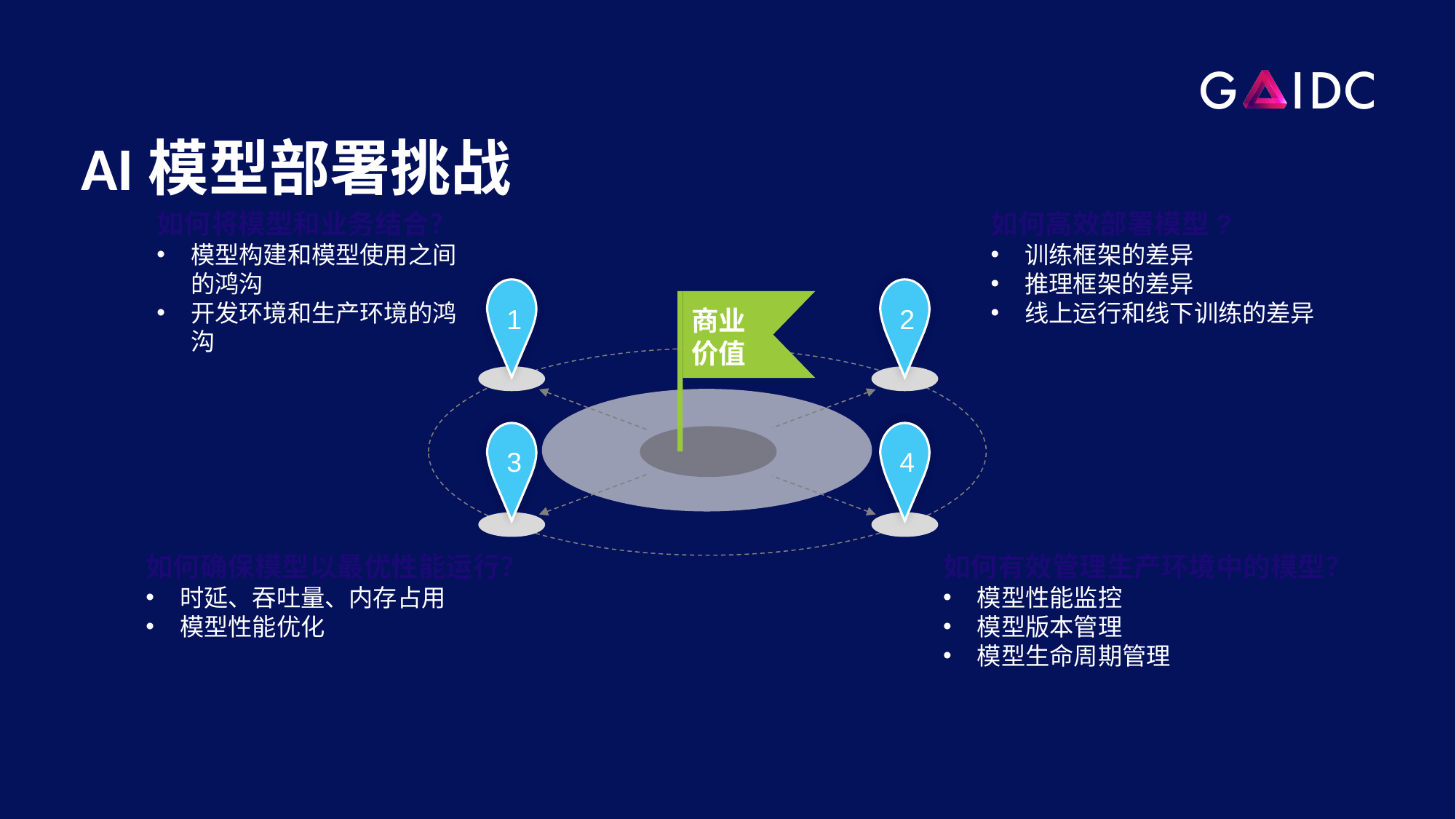

AI模型部署挑战

如何将模型和业务结合？
模型构建和模型使用之间的鸿沟
开发环境和生产环境的鸿沟
如何高效部署模型?
训练框架的差异
推理框架的差异
线上运行和线下训练的差异

1
2
商业价值

3
4

如何确保模型以最优性能运行？
时延、吞吐量、内存占用
模型性能优化
如何有效管理生产环境中的模型？
模型性能监控
模型版本管理
模型生命周期管理